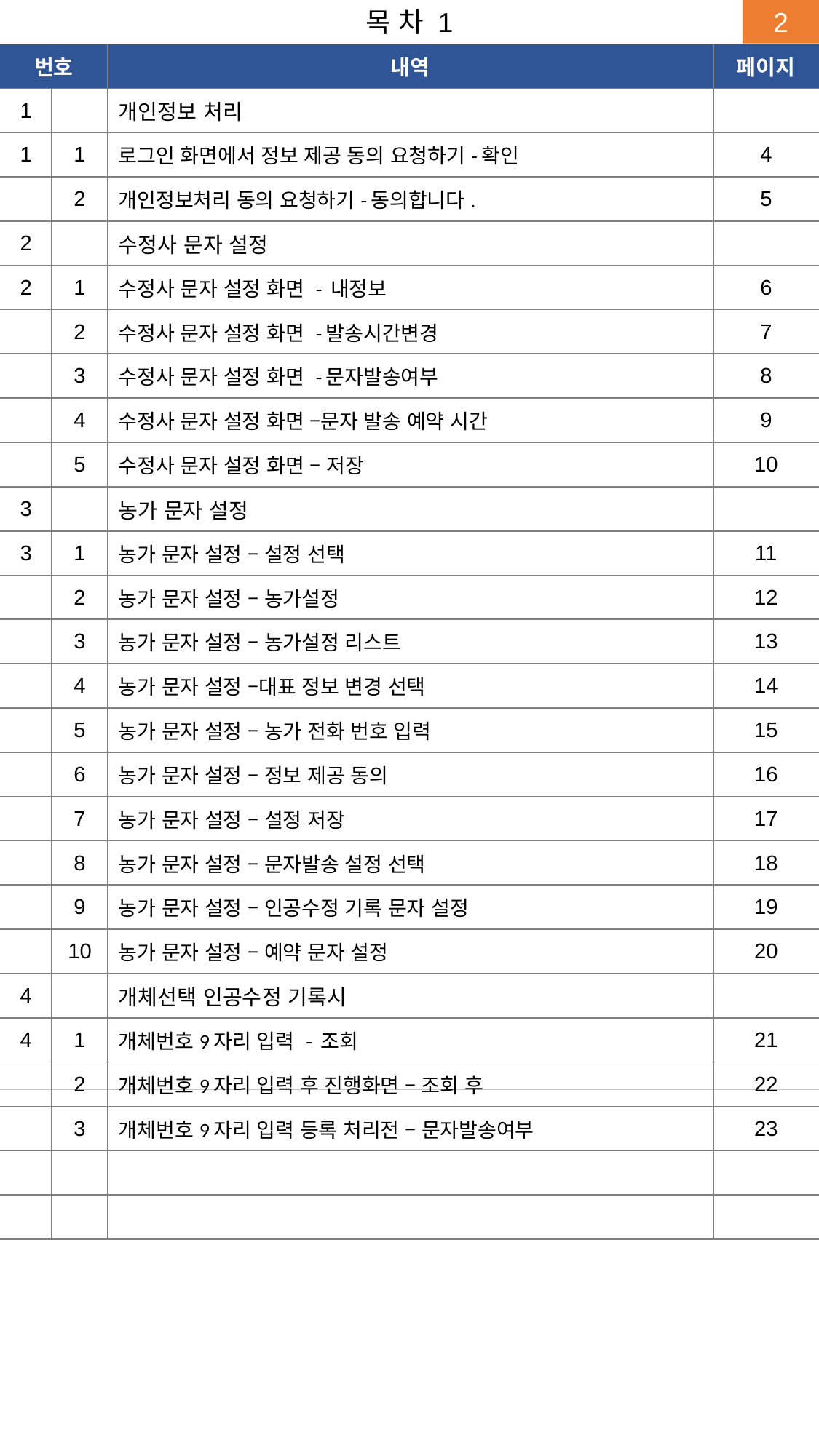

목 차 1
| 번호 |  | 내역 | 페이지 |
| --- | --- | --- | --- |
| 1 |  | 개인정보 처리 |  |
| 1 | 1 | 로그인 화면에서 정보 제공 동의 요청하기-확인 | 4 |
|  | 2 | 개인정보처리 동의 요청하기-동의합니다. | 5 |
| 2 |  | 수정사 문자 설정 |  |
| 2 | 1 | 수정사 문자 설정 화면 - 내정보 | 6 |
|  | 2 | 수정사 문자 설정 화면 -발송시간변경 | 7 |
|  | 3 | 수정사 문자 설정 화면 -문자발송여부 | 8 |
|  | 4 | 수정사 문자 설정 화면 –문자 발송 예약 시간 | 9 |
|  | 5 | 수정사 문자 설정 화면 – 저장 | 10 |
| 3 |  | 농가 문자 설정 |  |
| 3 | 1 | 농가 문자 설정 – 설정 선택 | 11 |
|  | 2 | 농가 문자 설정 – 농가설정 | 12 |
|  | 3 | 농가 문자 설정 – 농가설정 리스트 | 13 |
|  | 4 | 농가 문자 설정 –대표 정보 변경 선택 | 14 |
|  | 5 | 농가 문자 설정 – 농가 전화 번호 입력 | 15 |
|  | 6 | 농가 문자 설정 – 정보 제공 동의 | 16 |
|  | 7 | 농가 문자 설정 – 설정 저장 | 17 |
|  | 8 | 농가 문자 설정 – 문자발송 설정 선택 | 18 |
|  | 9 | 농가 문자 설정 – 인공수정 기록 문자 설정 | 19 |
|  | 10 | 농가 문자 설정 – 예약 문자 설정 | 20 |
| 4 |  | 개체선택 인공수정 기록시 |  |
| 4 | 1 | 개체번호9자리 입력 - 조회 | 21 |
|  | 2 | 개체번호9자리 입력 후 진행화면 – 조회 후 | 22 |
|  | 3 | 개체번호9자리 입력 등록 처리전 – 문자발송여부 | 23 |
|  |  |  |  |
|  |  |  |  |